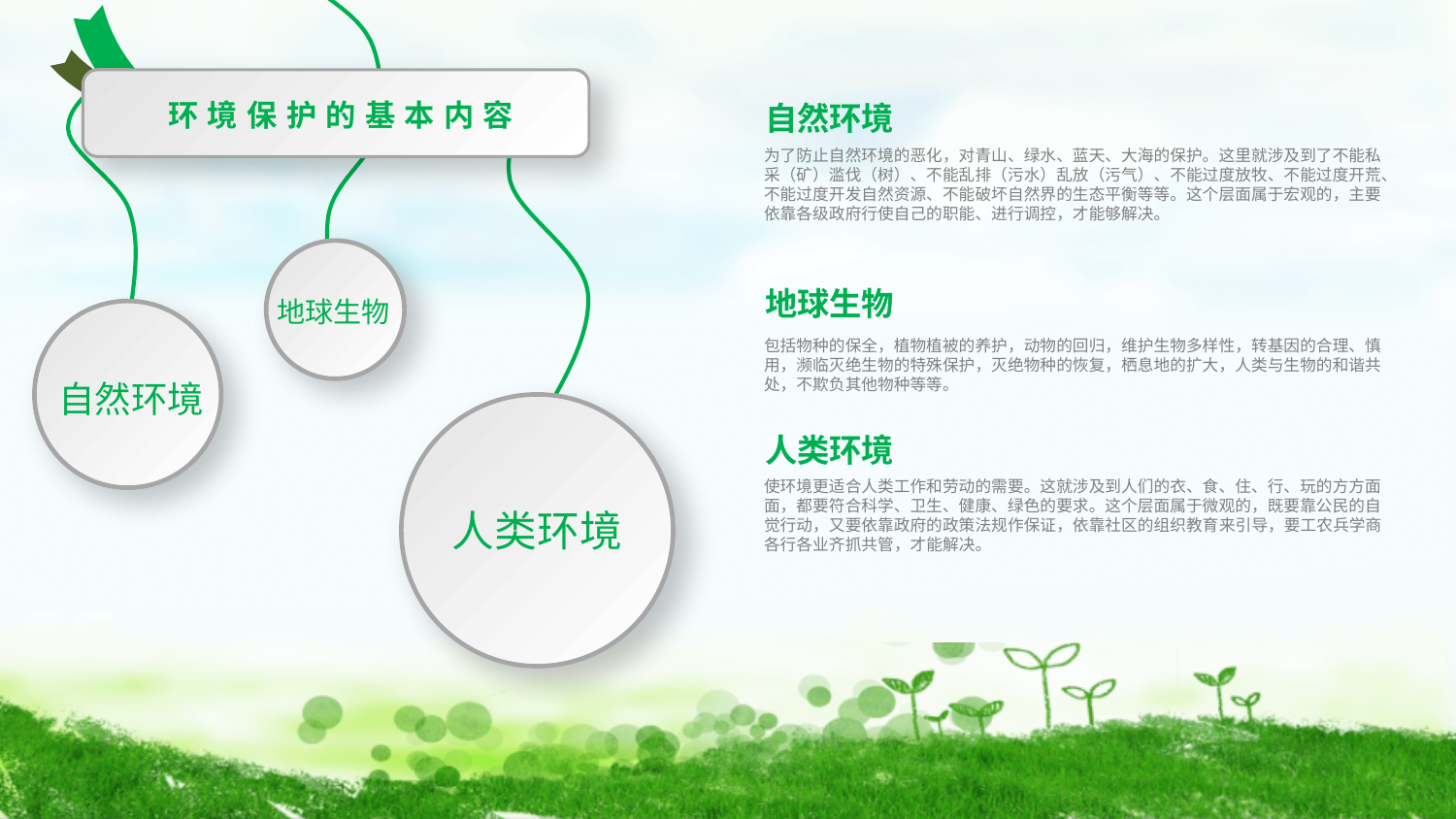

环境保护的基本内容
自然环境
为了防止自然环境的恶化，对青山、绿水、蓝天、大海的保护。这里就涉及到了不能私采（矿）滥伐（树）、不能乱排（污水）乱放（污气）、不能过度放牧、不能过度开荒、不能过度开发自然资源、不能破坏自然界的生态平衡等等。这个层面属于宏观的，主要依靠各级政府行使自己的职能、进行调控，才能够解决。

地球生物
包括物种的保全，植物植被的养护，动物的回归，维护生物多样性，转基因的合理、慎用，濒临灭绝生物的特殊保护，灭绝物种的恢复，栖息地的扩大，人类与生物的和谐共处，不欺负其他物种等等。
地球生物

自然环境

人类环境
使环境更适合人类工作和劳动的需要。这就涉及到人们的衣、食、住、行、玩的方方面面，都要符合科学、卫生、健康、绿色的要求。这个层面属于微观的，既要靠公民的自觉行动，又要依靠政府的政策法规作保证，依靠社区的组织教育来引导，要工农兵学商各行各业齐抓共管，才能解决。
人类环境